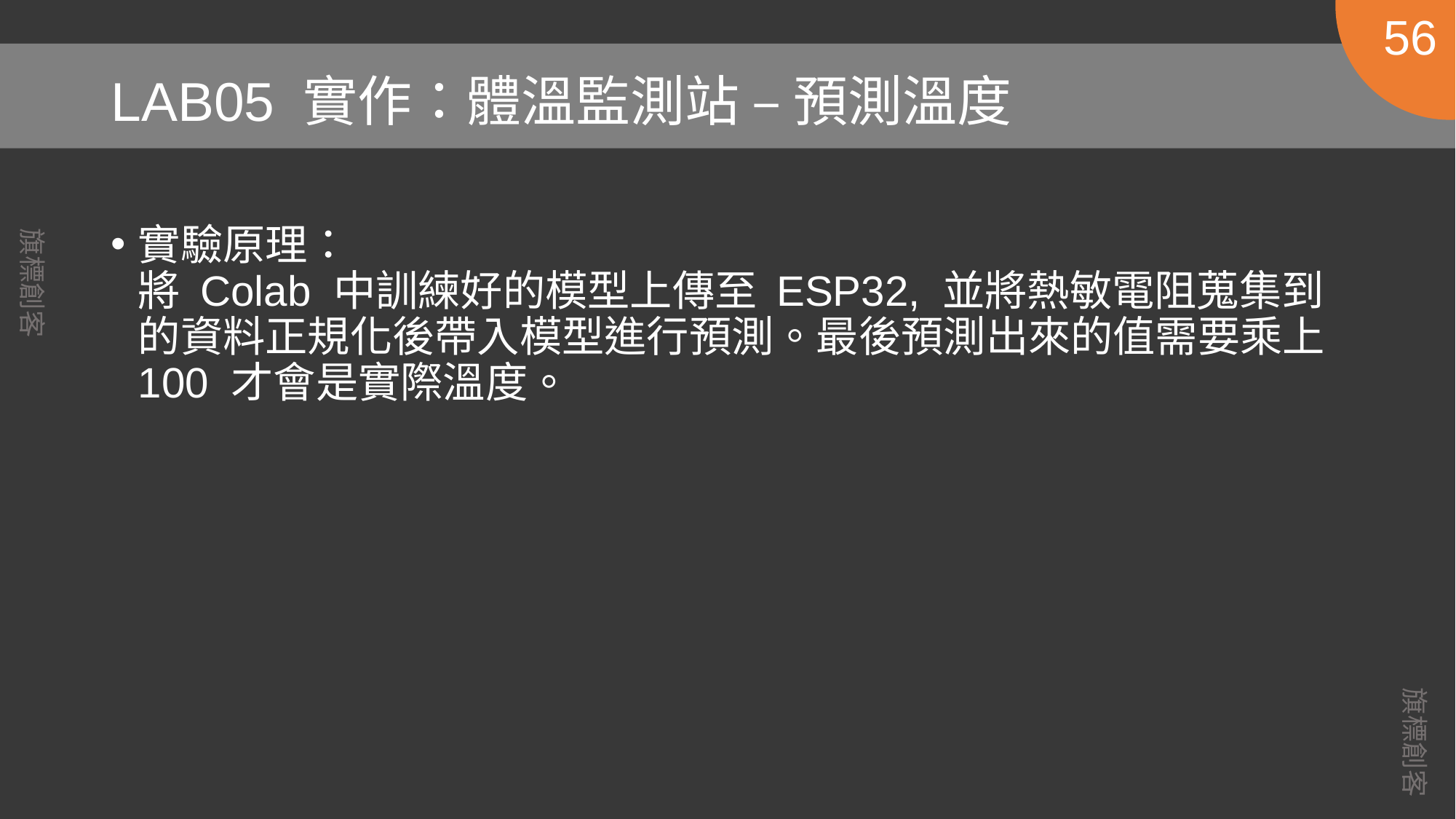

56
# LAB05 實作：體溫監測站 – 預測溫度
實驗原理：
將 Colab 中訓練好的模型上傳至 ESP32, 並將熱敏電阻蒐集到的資料正規化後帶入模型進行預測。最後預測出來的值需要乘上 100 才會是實際溫度。